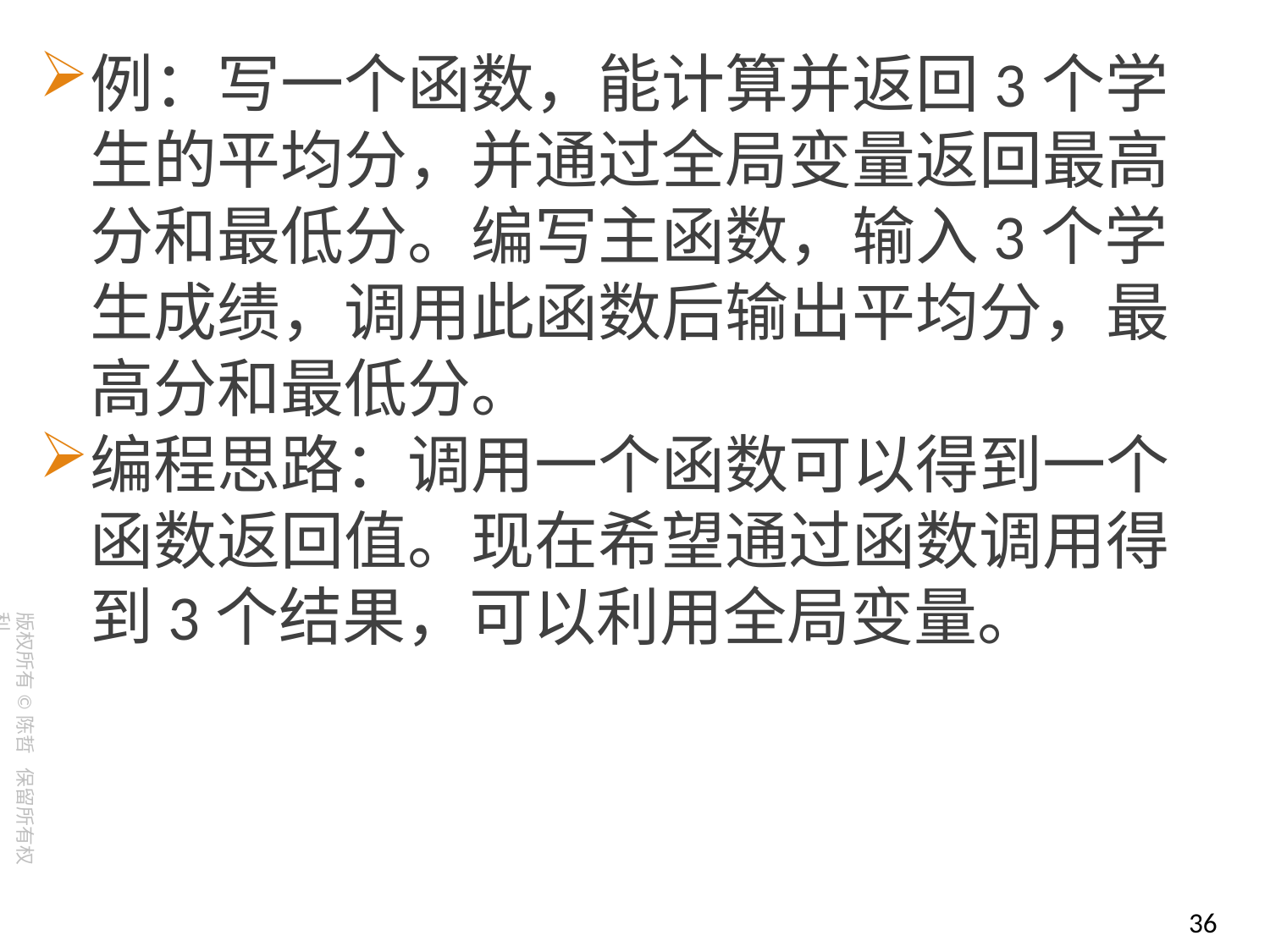

例：写一个函数，能计算并返回3个学生的平均分，并通过全局变量返回最高分和最低分。编写主函数，输入3个学生成绩，调用此函数后输出平均分，最高分和最低分。
编程思路：调用一个函数可以得到一个函数返回值。现在希望通过函数调用得到3个结果，可以利用全局变量。
36